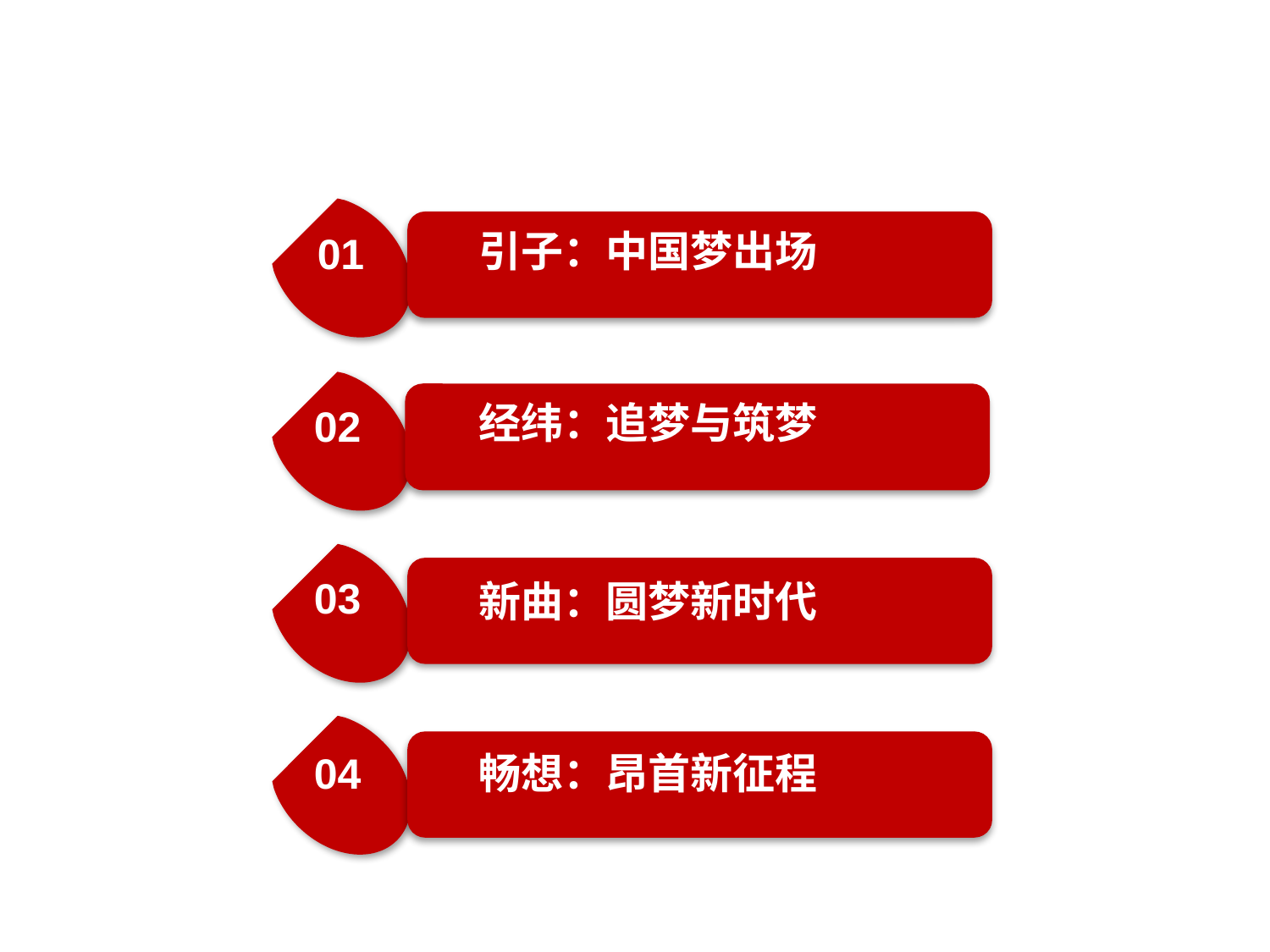

01
引子：中国梦出场

02
经纬：追梦与筑梦

03

新曲：圆梦新时代

04

畅想：昂首新征程